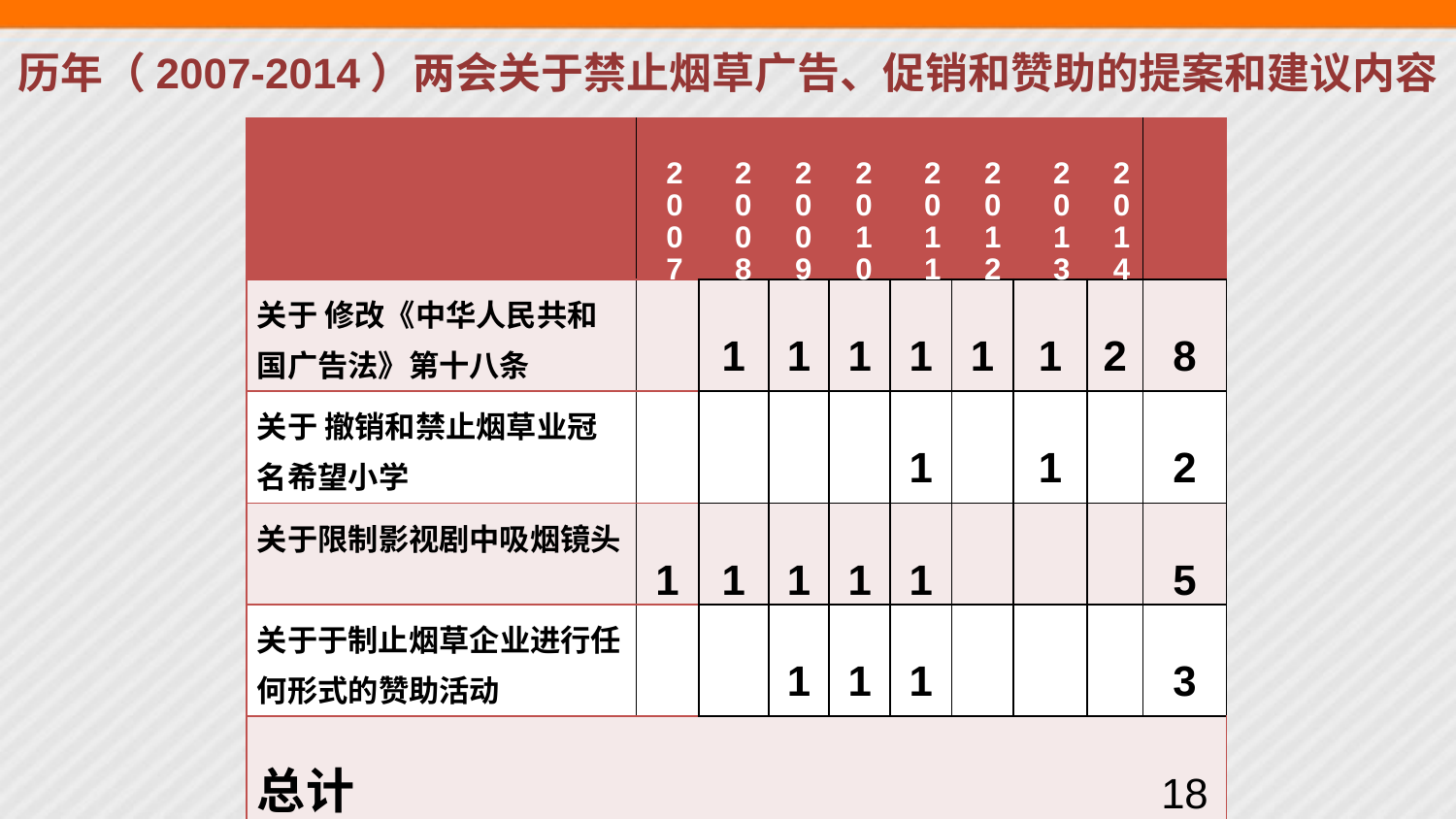

# 历年（2007-2014）两会关于禁止烟草广告、促销和赞助的提案和建议内容
|  |  |  |  |  |  |  |  |  |  |
| --- | --- | --- | --- | --- | --- | --- | --- | --- | --- |
| 关于 修改《中华人民共和国广告法》第十八条 |  | 1 | 1 | 1 | 1 | 1 | 1 | 2 | 8 |
| 关于 撤销和禁止烟草业冠名希望小学 |  |  |  |  | 1 |  | 1 |  | 2 |
| 关于限制影视剧中吸烟镜头 | 1 | 1 | 1 | 1 | 1 |  |  |  | 5 |
| 关于于制止烟草企业进行任何形式的赞助活动 |  |  | 1 | 1 | 1 |  |  |  | 3 |
| 总计 |  |  |  |  |  |  |  |  | 18 |
2
0
0
7
2
0
0
8
2
0
0
9

2
0
1
0

2
0
1
1

2
0
1
2

2
0
1
3

2
0
1
4